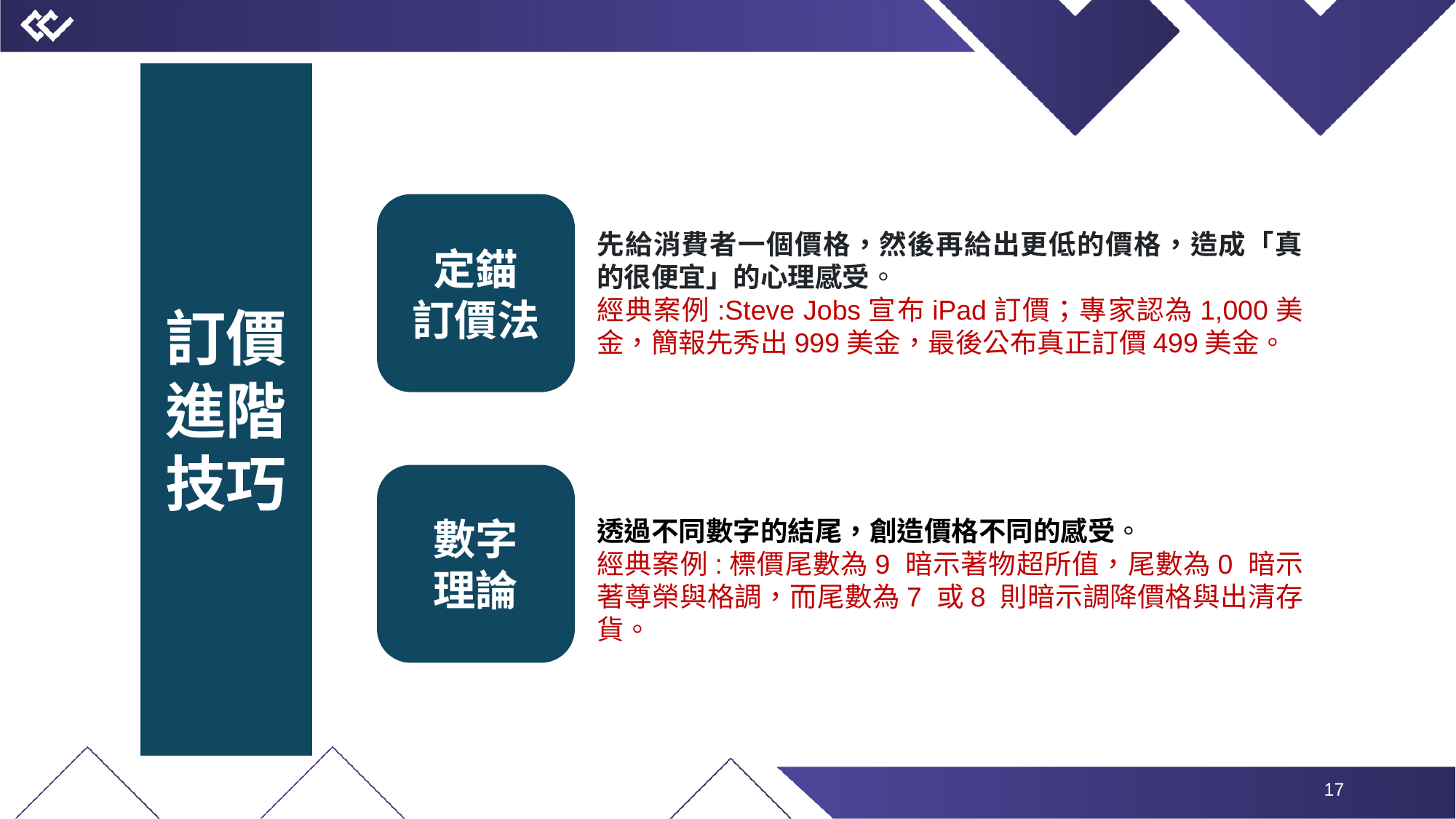

訂價進階技巧
定錨
訂價法
先給消費者一個價格，然後再給出更低的價格，造成「真的很便宜」的心理感受。
經典案例:Steve Jobs宣布iPad訂價；專家認為1,000美金，簡報先秀出999美金，最後公布真正訂價499美金。
數字
理論
透過不同數字的結尾，創造價格不同的感受。
經典案例:標價尾數為9 暗示著物超所值，尾數為0 暗示著尊榮與格調，而尾數為7 或8 則暗示調降價格與出清存貨。
17